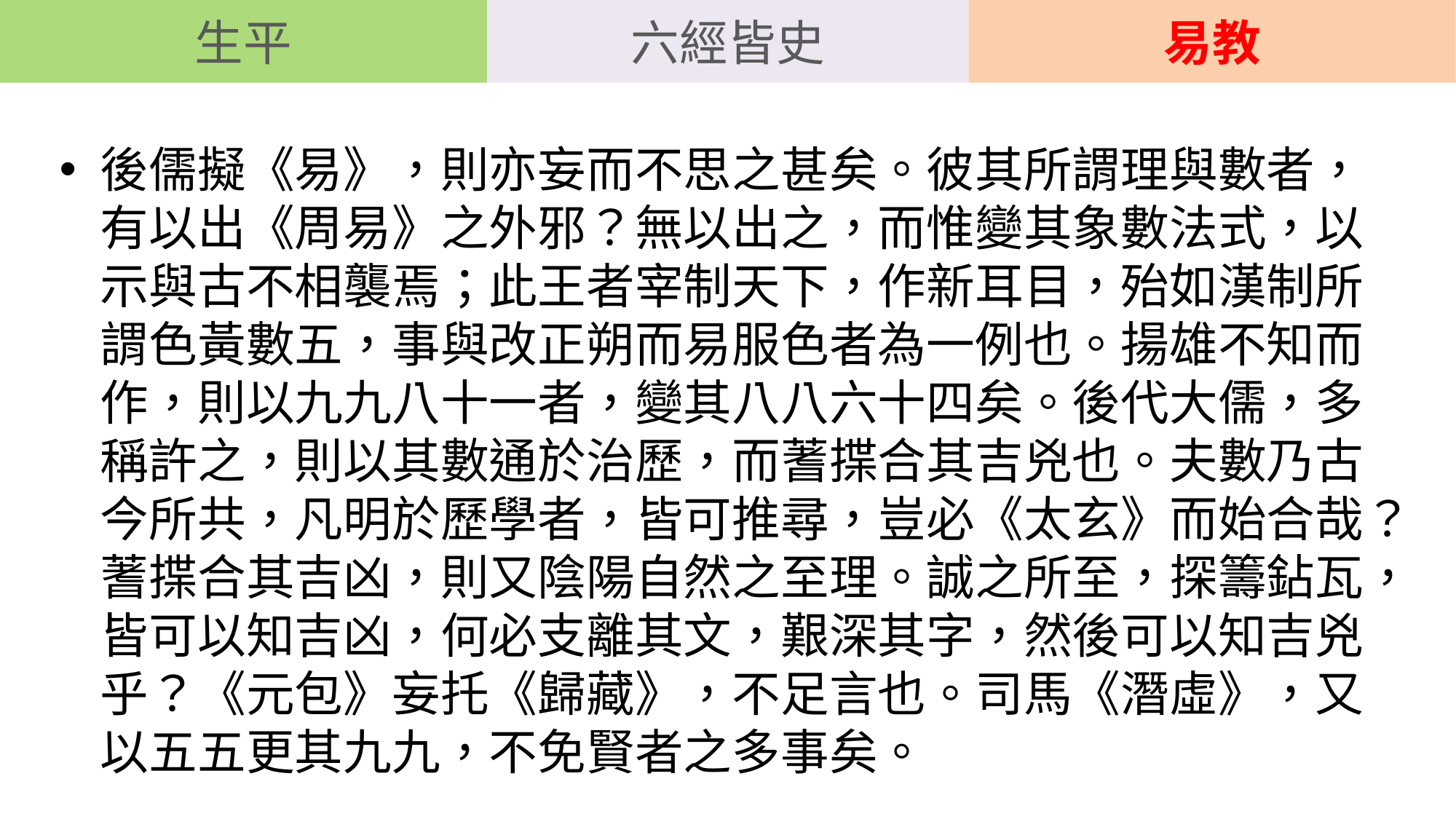

生平
六經皆史
易教
後儒擬《易》，則亦妄而不思之甚矣。彼其所謂理與數者，有以出《周易》之外邪？無以出之，而惟變其象數法式，以示與古不相襲焉；此王者宰制天下，作新耳目，殆如漢制所謂色黃數五，事與改正朔而易服色者為一例也。揚雄不知而作，則以九九八十一者，變其八八六十四矣。後代大儒，多稱許之，則以其數通於治歷，而蓍揲合其吉兇也。夫數乃古今所共，凡明於歷學者，皆可推尋，豈必《太玄》而始合哉？蓍揲合其吉凶，則又陰陽自然之至理。誠之所至，探籌鉆瓦，皆可以知吉凶，何必支離其文，艱深其字，然後可以知吉兇乎？《元包》妄托《歸藏》，不足言也。司馬《潛虛》，又以五五更其九九，不免賢者之多事矣。